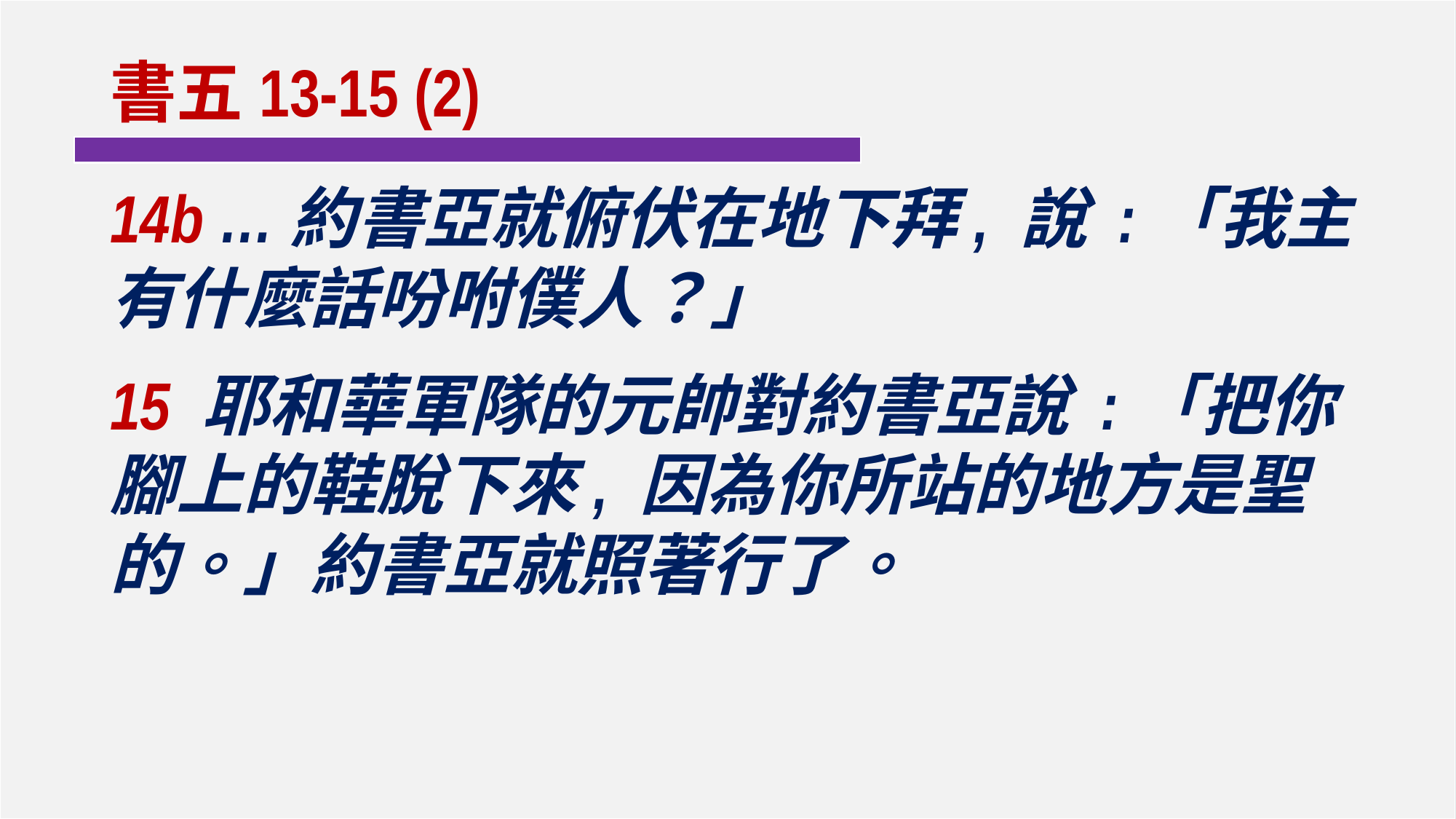

書五13-15 (2)

14b …約書亞就俯伏在地下拜, 說 :「我主有什麼話吩咐僕人？」
15 耶和華軍隊的元帥對約書亞說 :「把你腳上的鞋脫下來, 因為你所站的地方是聖的。」約書亞就照著行了。